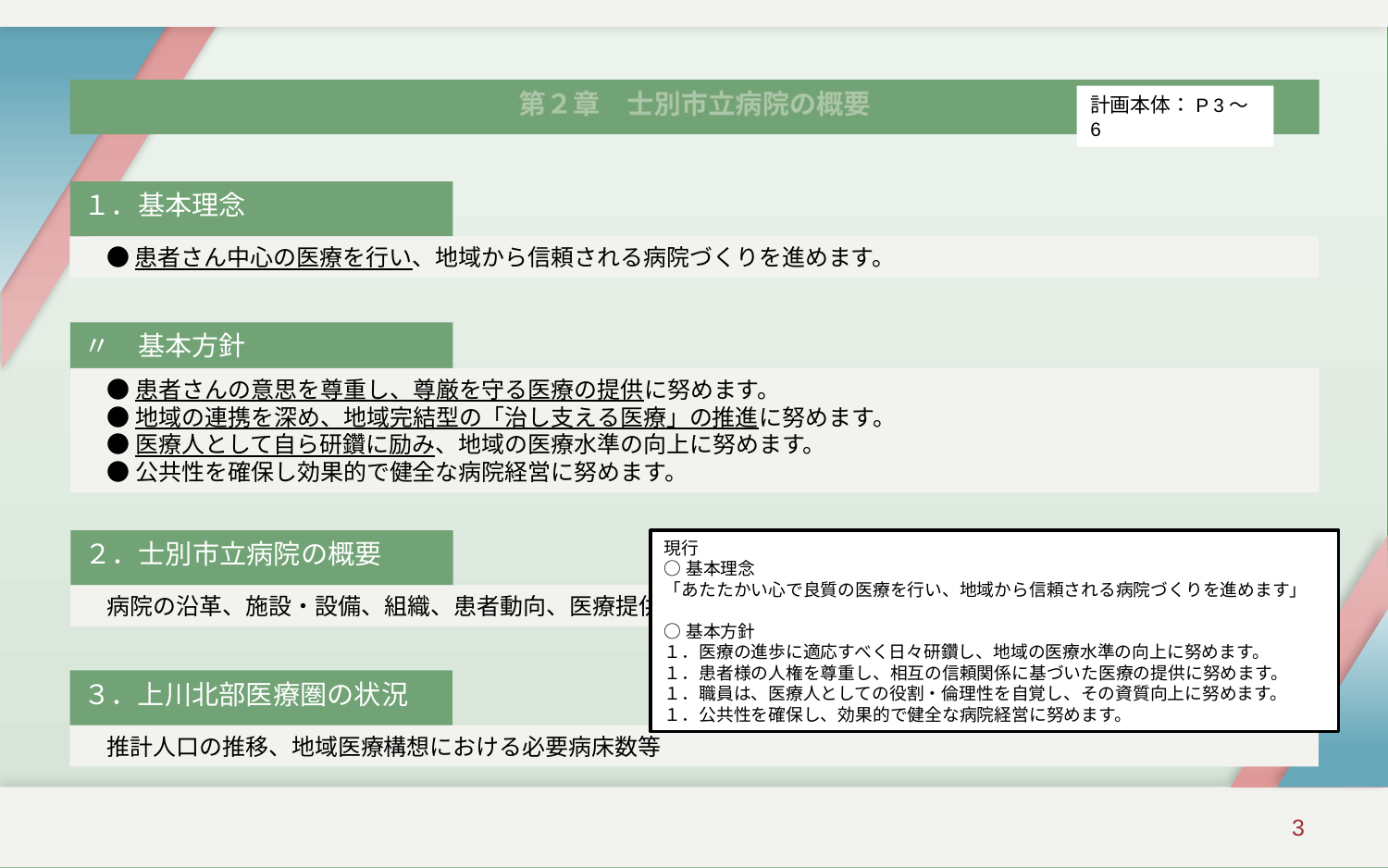

# 第２章　士別市立病院の概要
計画本体：P 3～ 6
１．基本理念
　● 患者さん中心の医療を行い、地域から信頼される病院づくりを進めます。
〃　基本方針

　● 患者さんの意思を尊重し、尊厳を守る医療の提供に努めます。
　● 地域の連携を深め、地域完結型の「治し支える医療」の推進に努めます。
　● 医療人として自ら研鑽に励み、地域の医療水準の向上に努めます。
　● 公共性を確保し効果的で健全な病院経営に努めます。
２．士別市立病院の概要
現行
○基本理念
「あたたかい心で良質の医療を行い、地域から信頼される病院づくりを進めます」

○基本方針
１．医療の進歩に適応すべく日々研鑽し、地域の医療水準の向上に努めます。
１．患者様の人権を尊重し、相互の信頼関係に基づいた医療の提供に努めます。
１．職員は、医療人としての役割・倫理性を自覚し、その資質向上に努めます。
１．公共性を確保し、効果的で健全な病院経営に努めます。
　病院の沿革、施設・設備、組織、患者動向、医療提供体制等
３．上川北部医療圏の状況
　推計人口の推移、地域医療構想における必要病床数等
3